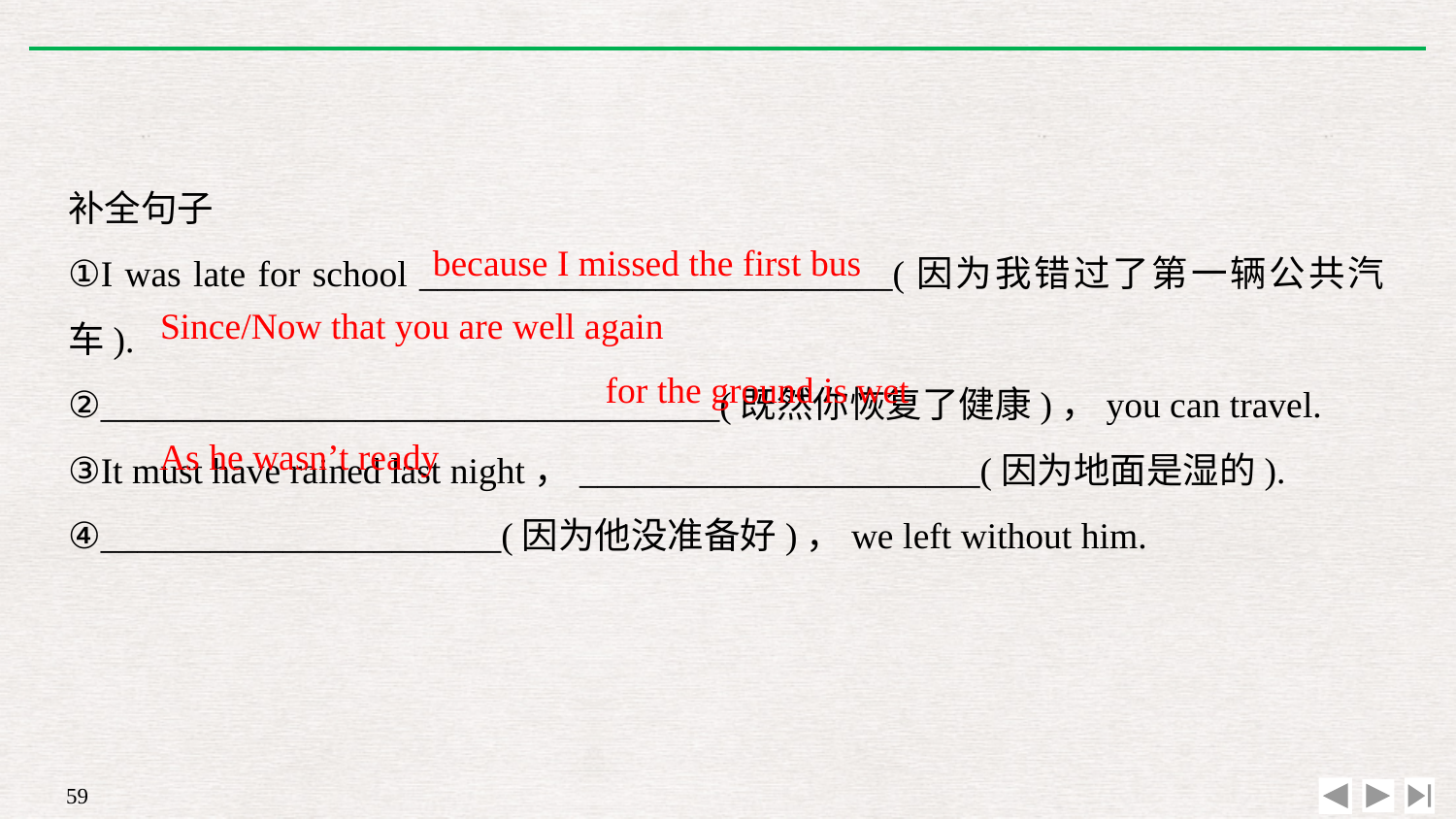

补全句子
①I was late for school __________________________(因为我错过了第一辆公共汽车).
②__________________________________(既然你恢复了健康)，you can travel.
③It must have rained last night，______________________(因为地面是湿的).
④______________________(因为他没准备好)，we left without him.
because I missed the first bus
Since/Now that you are well again
for the ground is wet
As he wasn’t ready